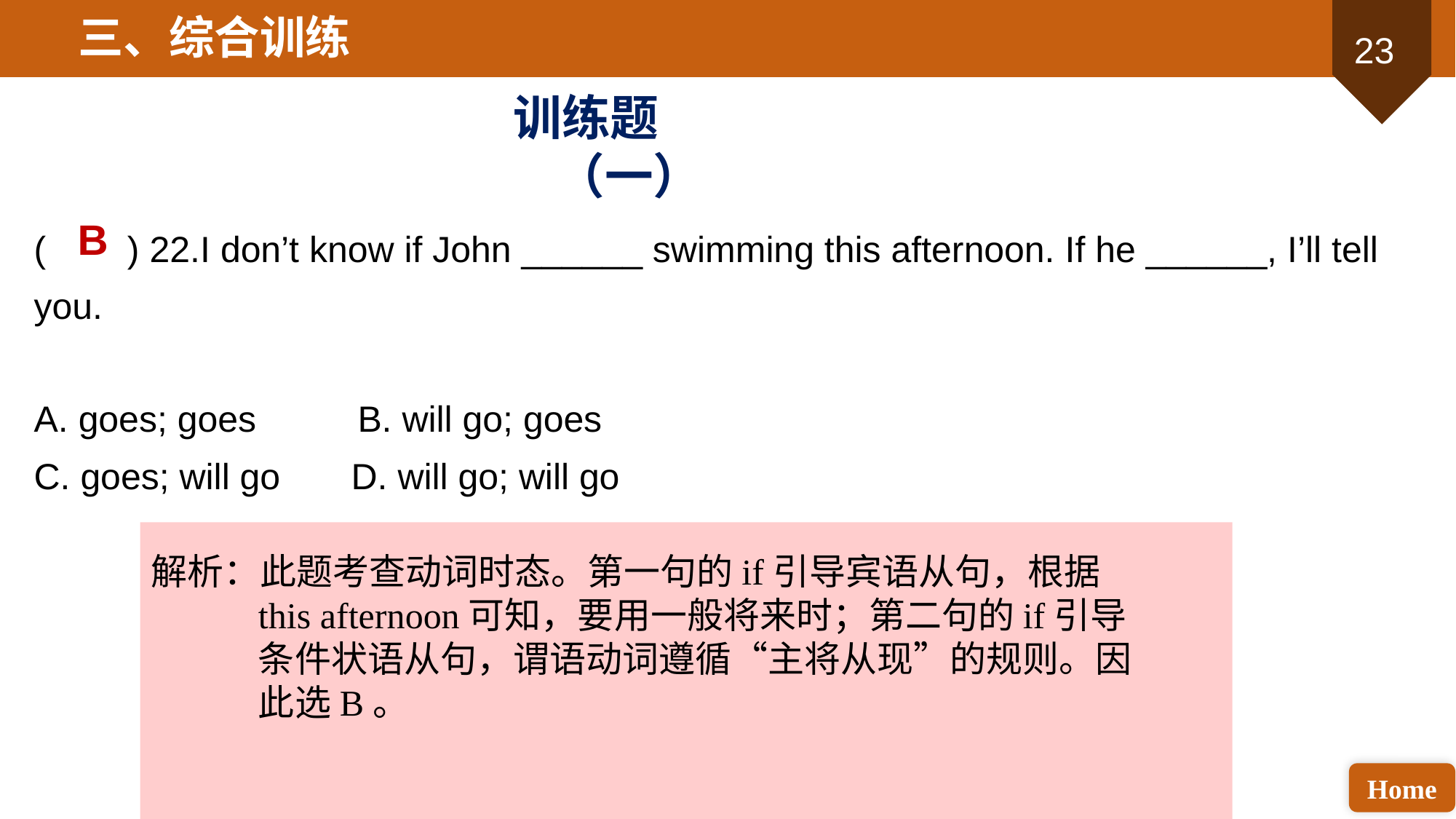

三、综合训练
训练题（一）
B
(        ) 22.I don’t know if John ______ swimming this afternoon. If he ______, I’ll tell you.

A. goes; goes          B. will go; goes
C. goes; will go       D. will go; will go

解析：此题考查动词时态。第一句的if引导宾语从句，根据this afternoon可知，要用一般将来时；第二句的if引导条件状语从句，谓语动词遵循“主将从现”的规则。因此选B。